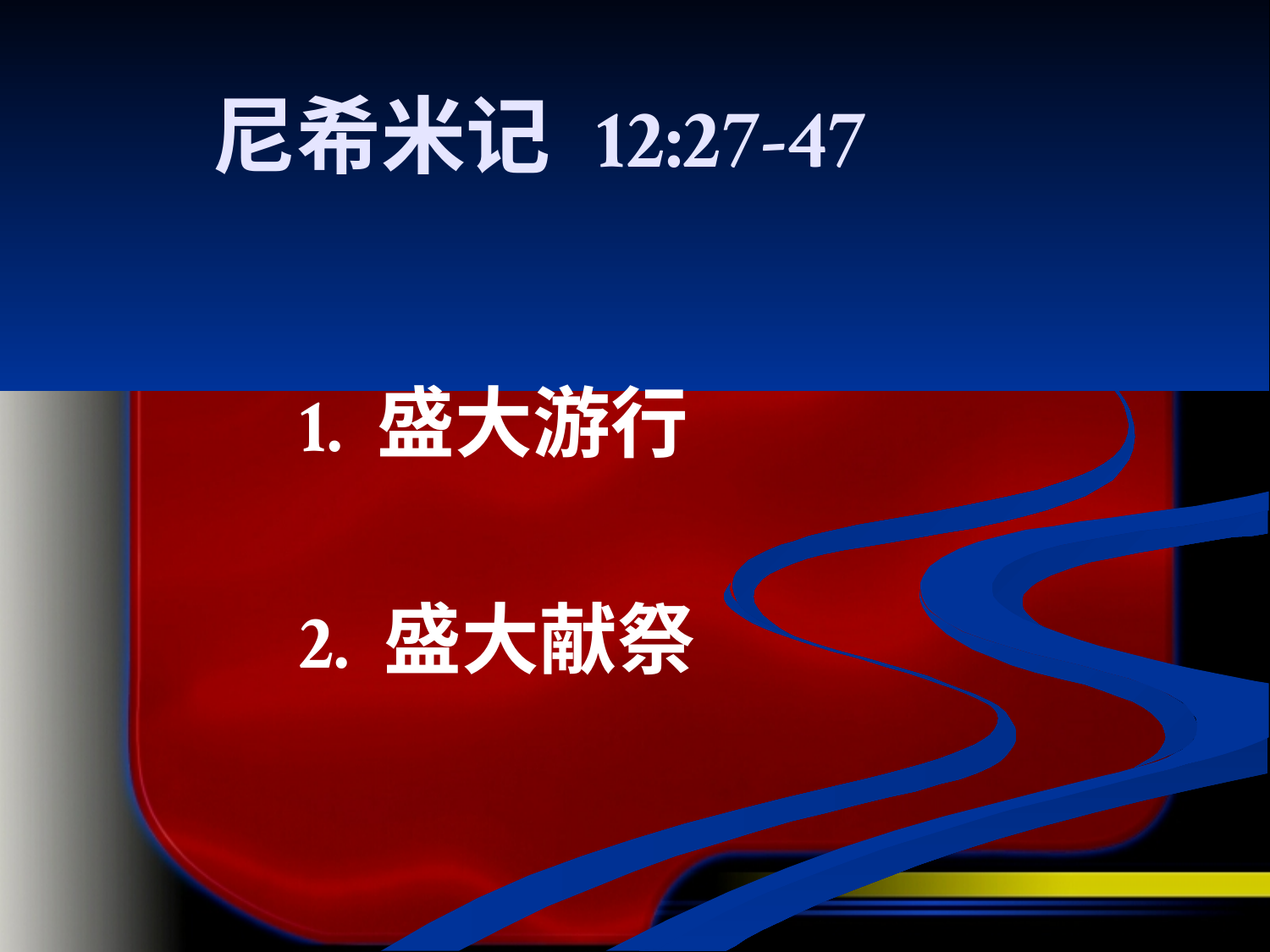

# 尼希米记 12:27-47
1. 盛大游行

2. 盛大献祭